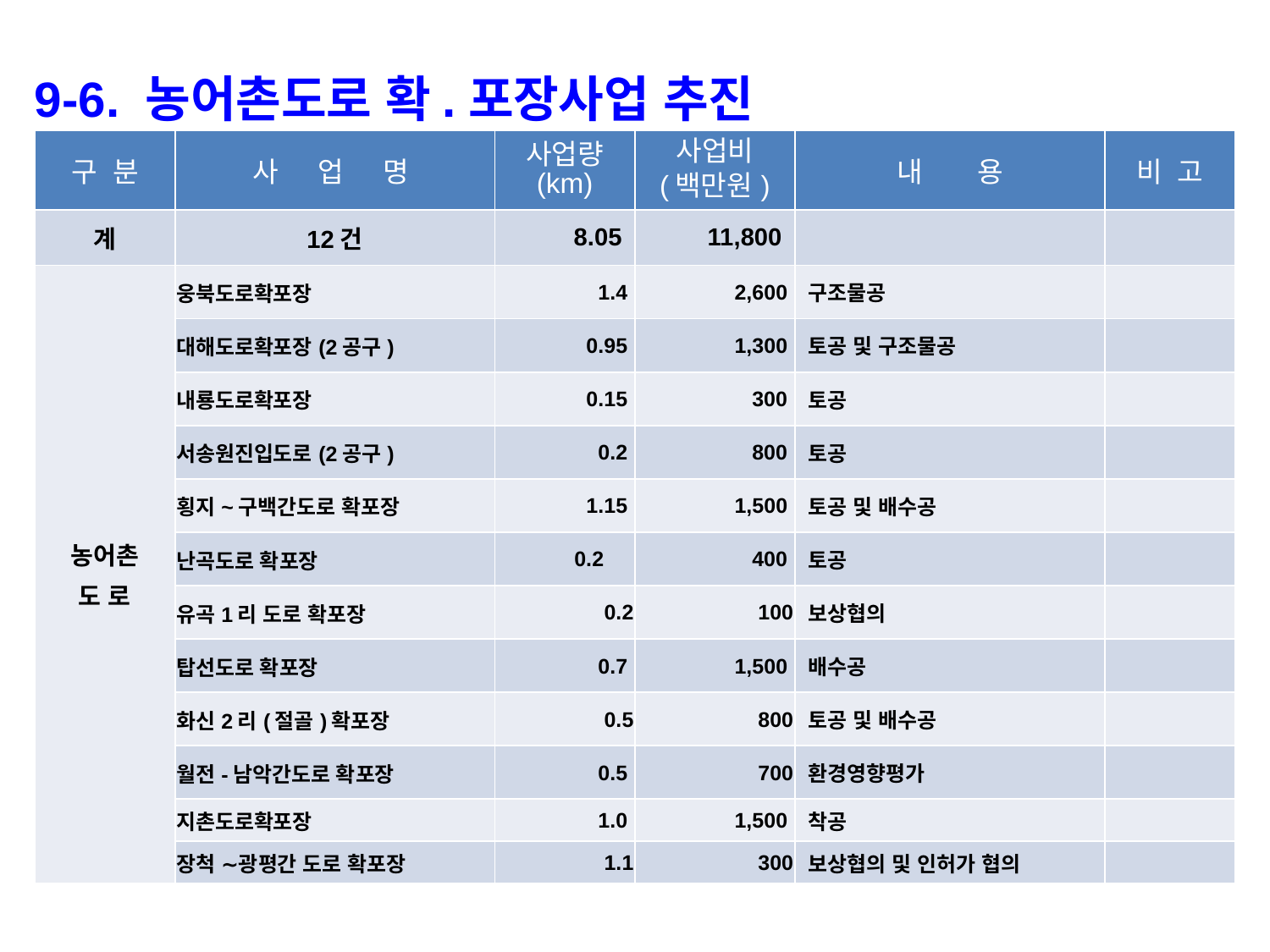

9-6. 농어촌도로 확.포장사업 추진

| 구 분 | 사 업 명 | 사업량 (km) | 사업비 (백만원) | 내 용 | 비 고 |
| --- | --- | --- | --- | --- | --- |
| 계 | 12건 | 8.05 | 11,800 |  |  |
| 농어촌 도 로 | 웅북도로확포장 | 1.4 | 2,600 | 구조물공 |  |
|  | 대해도로확포장(2공구) | 0.95 | 1,300 | 토공 및 구조물공 |  |
|  | 내룡도로확포장 | 0.15 | 300 | 토공 |  |
|  | 서송원진입도로(2공구) | 0.2 | 800 | 토공 |  |
|  | 횡지~구백간도로 확포장 | 1.15 | 1,500 | 토공 및 배수공 |  |
|  | 난곡도로 확포장 | 0.2 | 400 | 토공 |  |
|  | 유곡1리 도로 확포장 | 0.2 | 100 | 보상협의 |  |
|  | 탑선도로 확포장 | 0.7 | 1,500 | 배수공 |  |
|  | 화신2리(절골)확포장 | 0.5 | 800 | 토공 및 배수공 |  |
|  | 월전-남악간도로 확포장 | 0.5 | 700 | 환경영향평가 |  |
|  | 지촌도로확포장 | 1.0 | 1,500 | 착공 |  |
|  | 장척 ∼광평간 도로 확포장 | 1.1 | 300 | 보상협의 및 인허가 협의 |  |